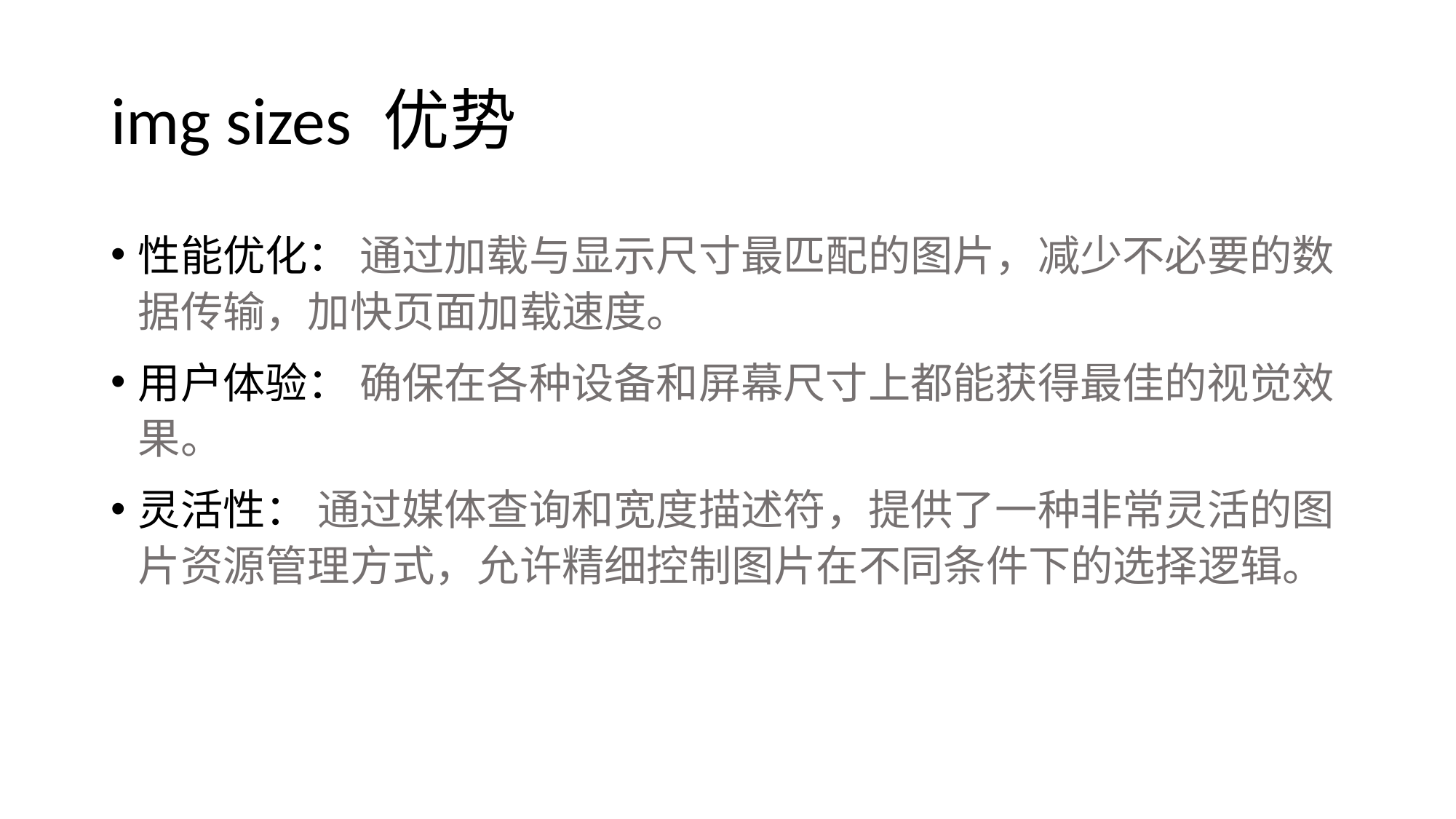

# img sizes 优势
性能优化： 通过加载与显示尺寸最匹配的图片，减少不必要的数据传输，加快页面加载速度。
用户体验： 确保在各种设备和屏幕尺寸上都能获得最佳的视觉效果。
灵活性： 通过媒体查询和宽度描述符，提供了一种非常灵活的图片资源管理方式，允许精细控制图片在不同条件下的选择逻辑。